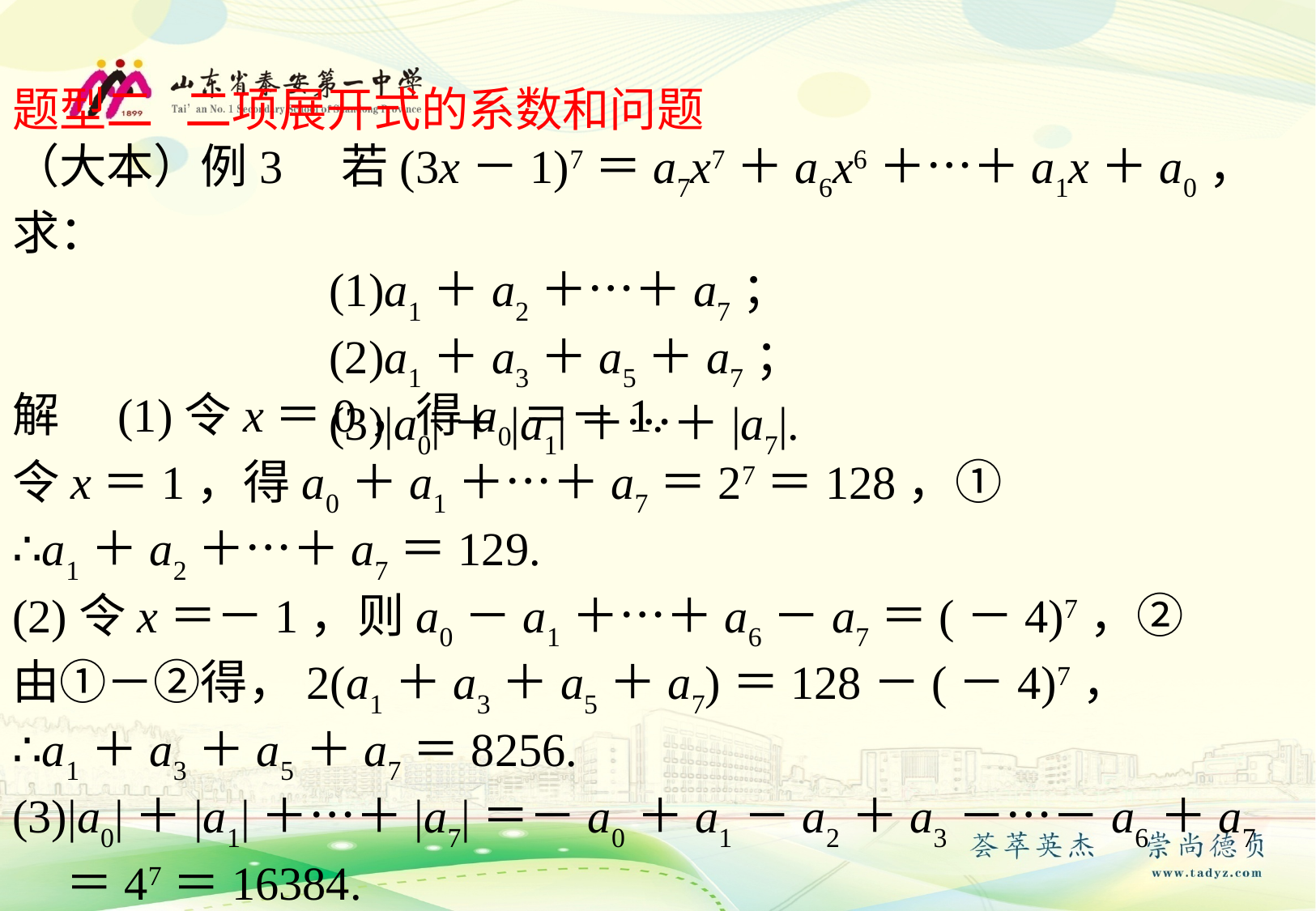

题型二   二项展开式的系数和问题
（大本）例3　若(3x－1)7＝a7x7＋a6x6＋…＋a1x＋a0，求：
                           (1)a1＋a2＋…＋a7；
                           (2)a1＋a3＋a5＋a7；
                           (3)|a0|＋|a1|＋…＋|a7|.
解　(1)令x＝0，得a0＝－1.
令x＝1，得a0＋a1＋…＋a7＝27＝128，①
∴a1＋a2＋…＋a7＝129.
(2)令x＝－1，则a0－a1＋…＋a6－a7＝(－4)7，②
由①－②得，2(a1＋a3＋a5＋a7)＝128－(－4)7，
∴a1＋a3＋a5＋a7＝8256.
(3)|a0|＋|a1|＋…＋|a7|＝－a0＋a1－a2＋a3－…－a6＋a7
       ＝47＝16384.